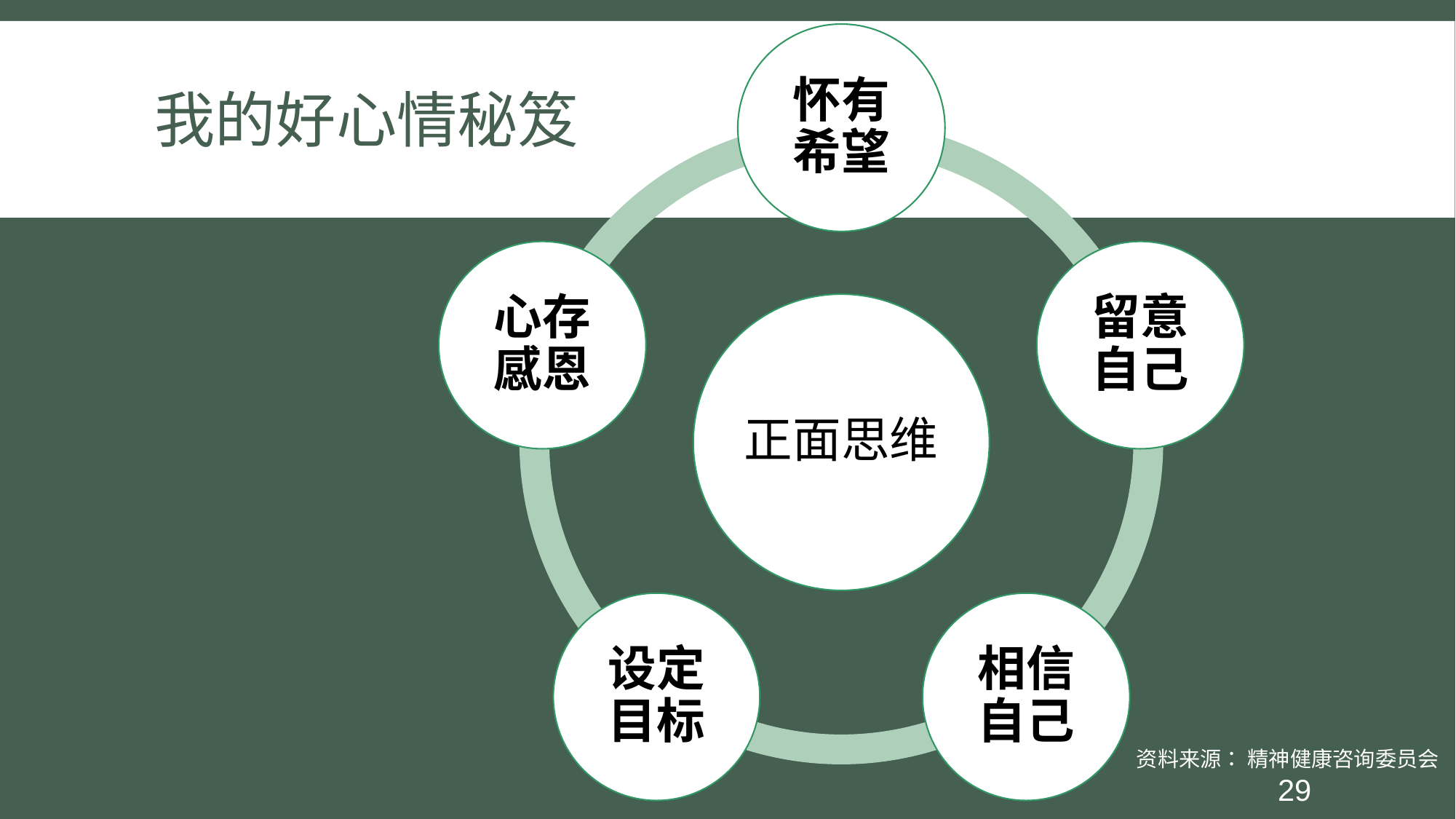

正面思维
怀有希望
留意自己
相信自己
设定目标
心存感恩
# 我的好心情秘笈
资料来源： 精神健康咨询委员会
29